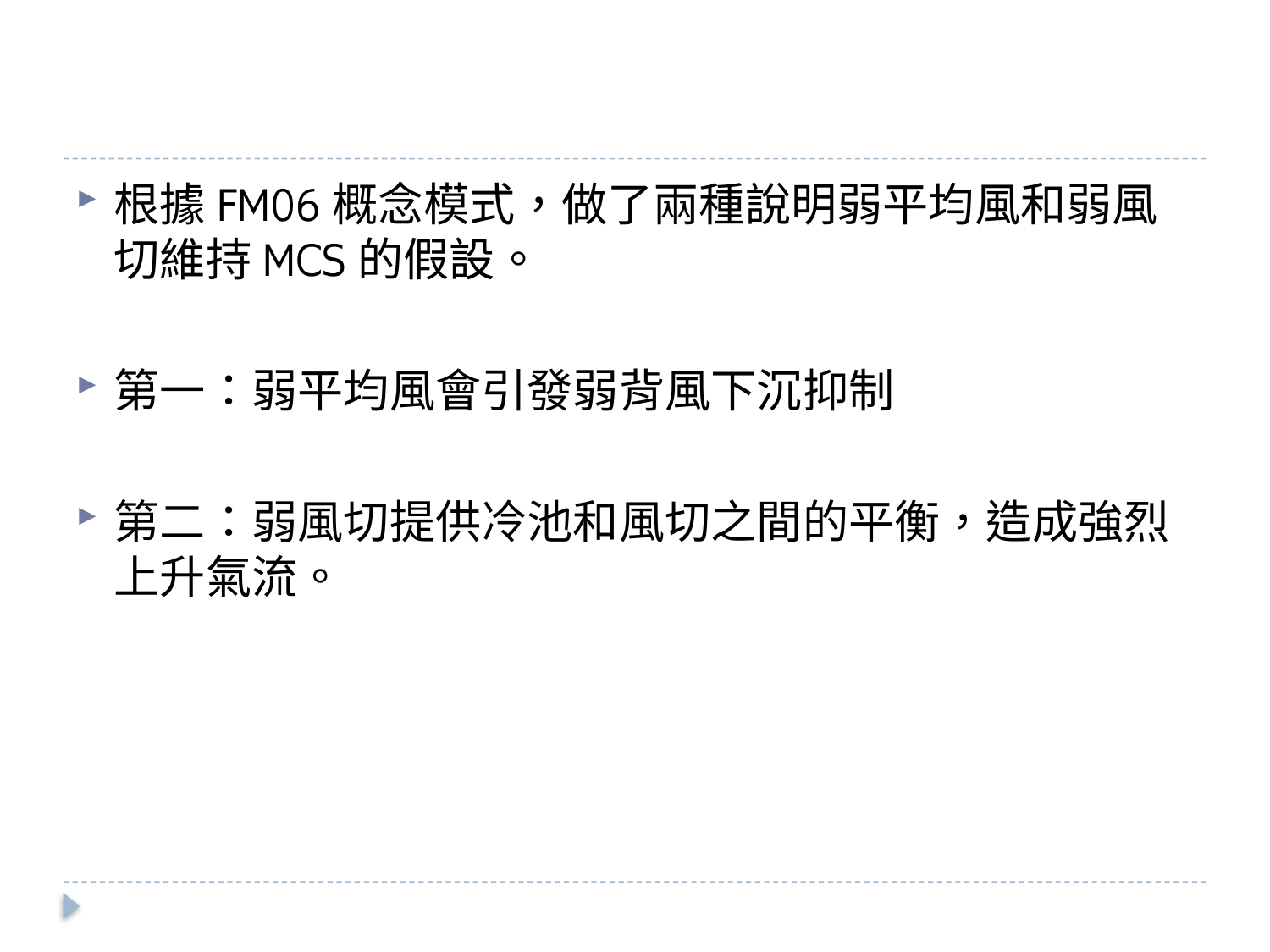

#
根據FM06概念模式，做了兩種說明弱平均風和弱風切維持MCS的假設。

第一：弱平均風會引發弱背風下沉抑制

第二：弱風切提供冷池和風切之間的平衡，造成強烈上升氣流。